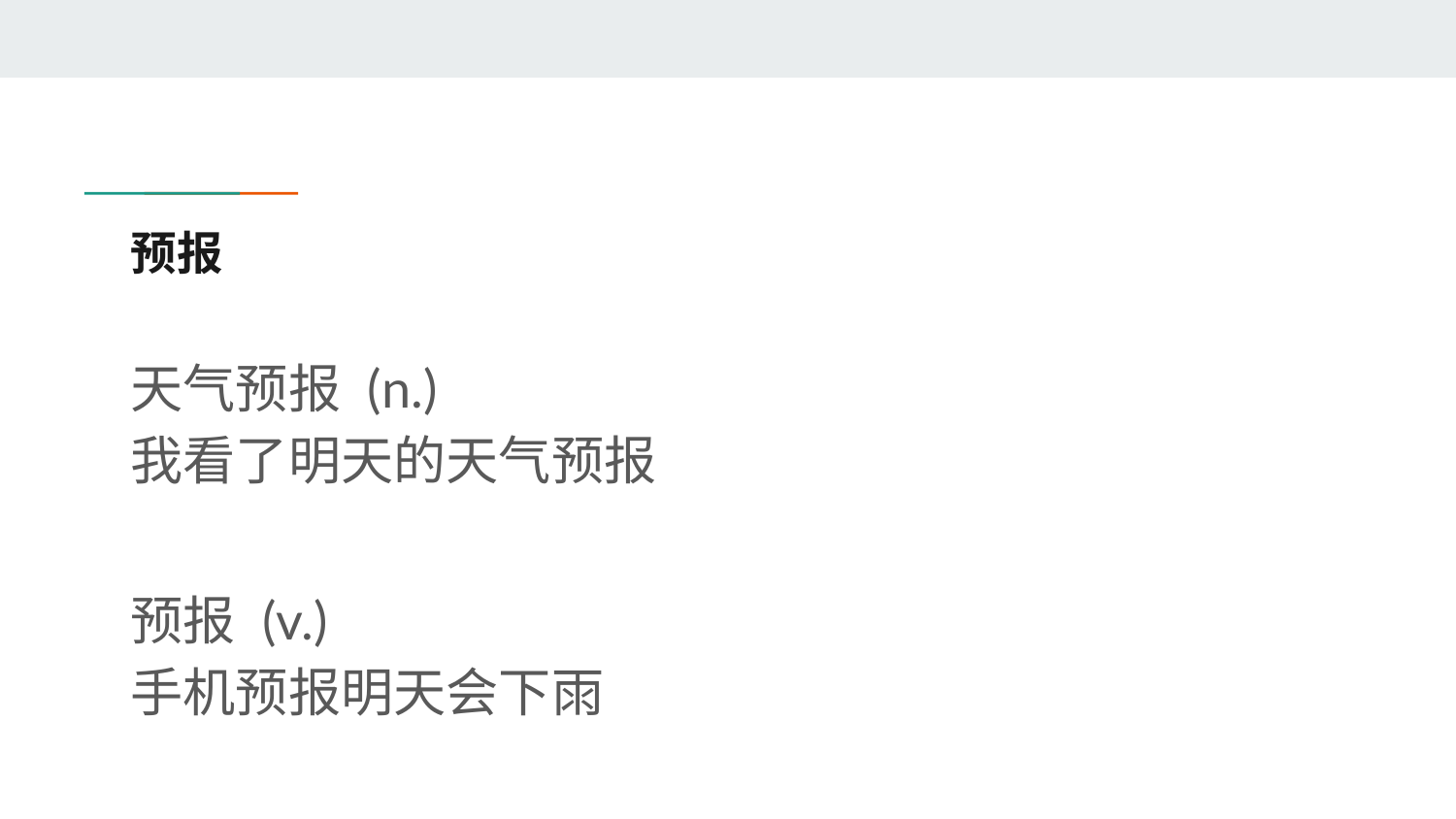

# 预报
天气预报 (n.)
我看了明天的天气预报
预报 (v.)
手机预报明天会下雨